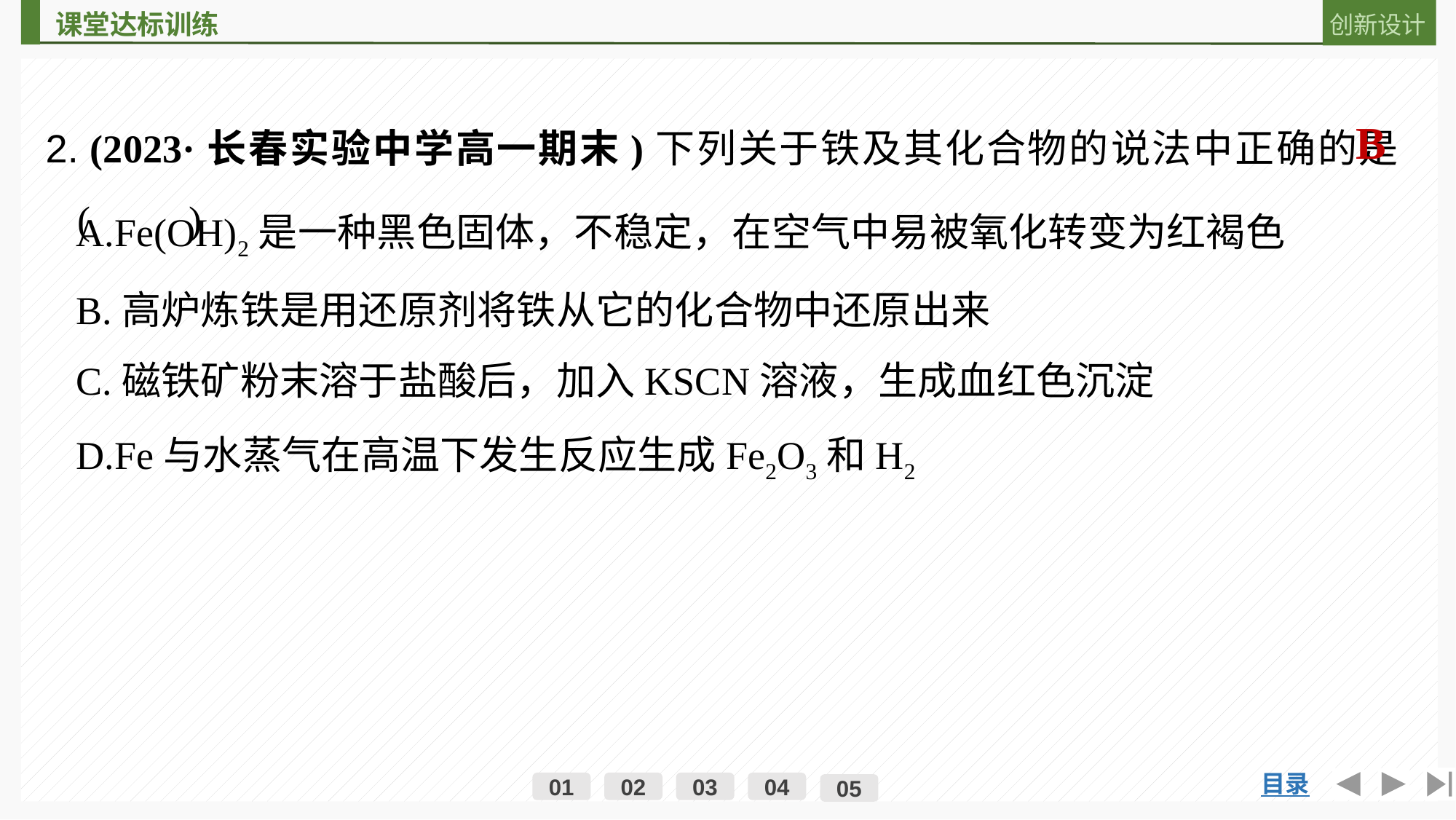

2. (2023·长春实验中学高一期末)下列关于铁及其化合物的说法中正确的是(　　)
B
A.Fe(OH)2是一种黑色固体，不稳定，在空气中易被氧化转变为红褐色
B.高炉炼铁是用还原剂将铁从它的化合物中还原出来
C.磁铁矿粉末溶于盐酸后，加入KSCN溶液，生成血红色沉淀
D.Fe与水蒸气在高温下发生反应生成Fe2O3和H2